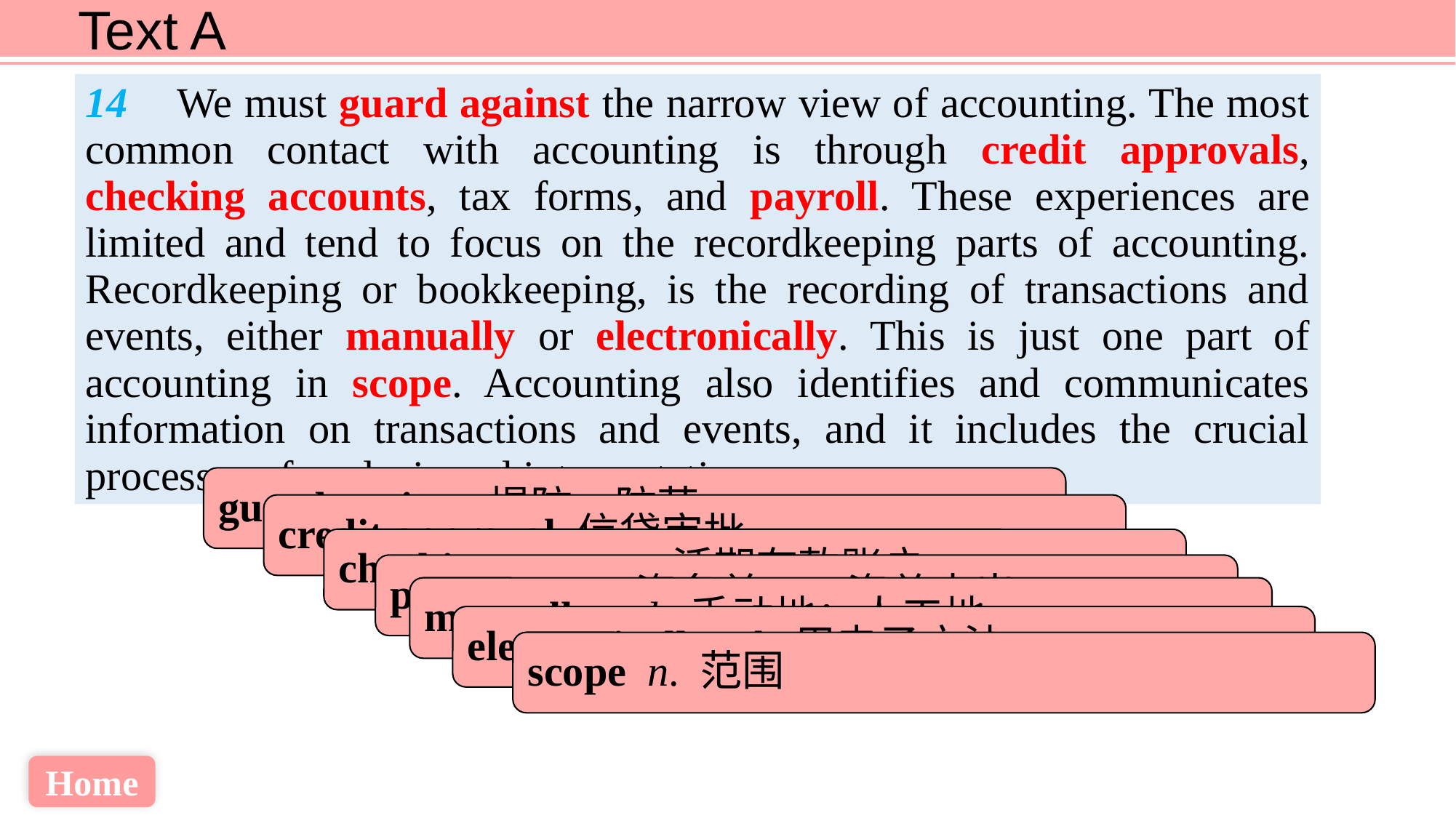

14    We must guard against the narrow view of accounting. The most common contact with accounting is through credit approvals, checking accounts, tax forms, and payroll. These experiences are limited and tend to focus on the recordkeeping parts of accounting. Recordkeeping or bookkeeping, is the recording of transactions and events, either manually or electronically. This is just one part of accounting in scope. Accounting also identifies and communicates information on transactions and events, and it includes the crucial processes of analysis and interpretation.

guard against 提防；防范
credit approval 信贷审批
checking account 活期存款账户
payroll  n. 工资名单；工资总支出
manually  ad. 手动地；人工地
electronically ad. 用电子方法
scope  n. 范围